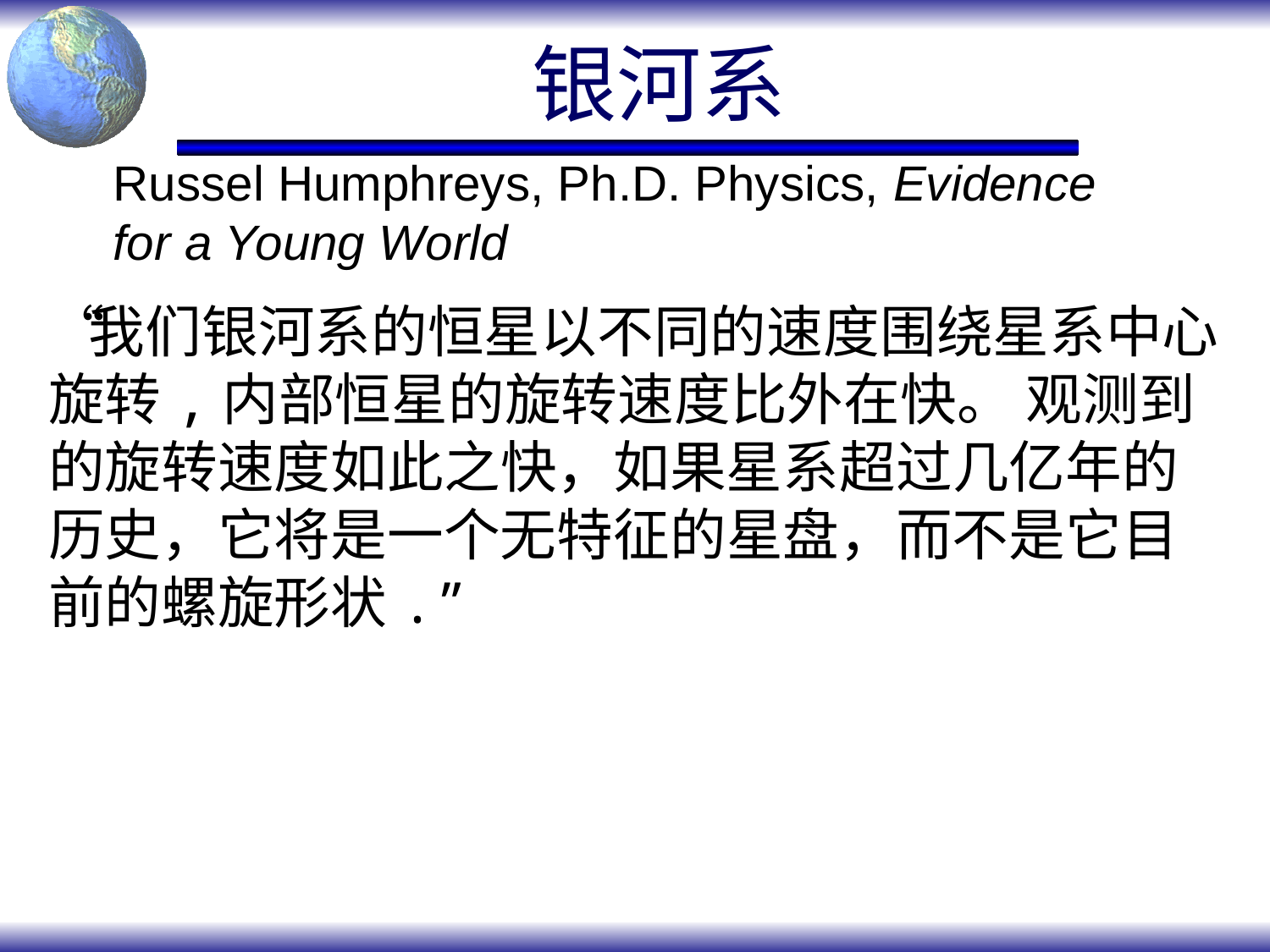

# 银河系
Russel Humphreys, Ph.D. Physics, Evidence for a Young World
“我们银河系的恒星以不同的速度围绕星系中心旋转,内部恒星的旋转速度比外在快。 观测到的旋转速度如此之快，如果星系超过几亿年的历史，它将是一个无特征的星盘，而不是它目前的螺旋形状.”